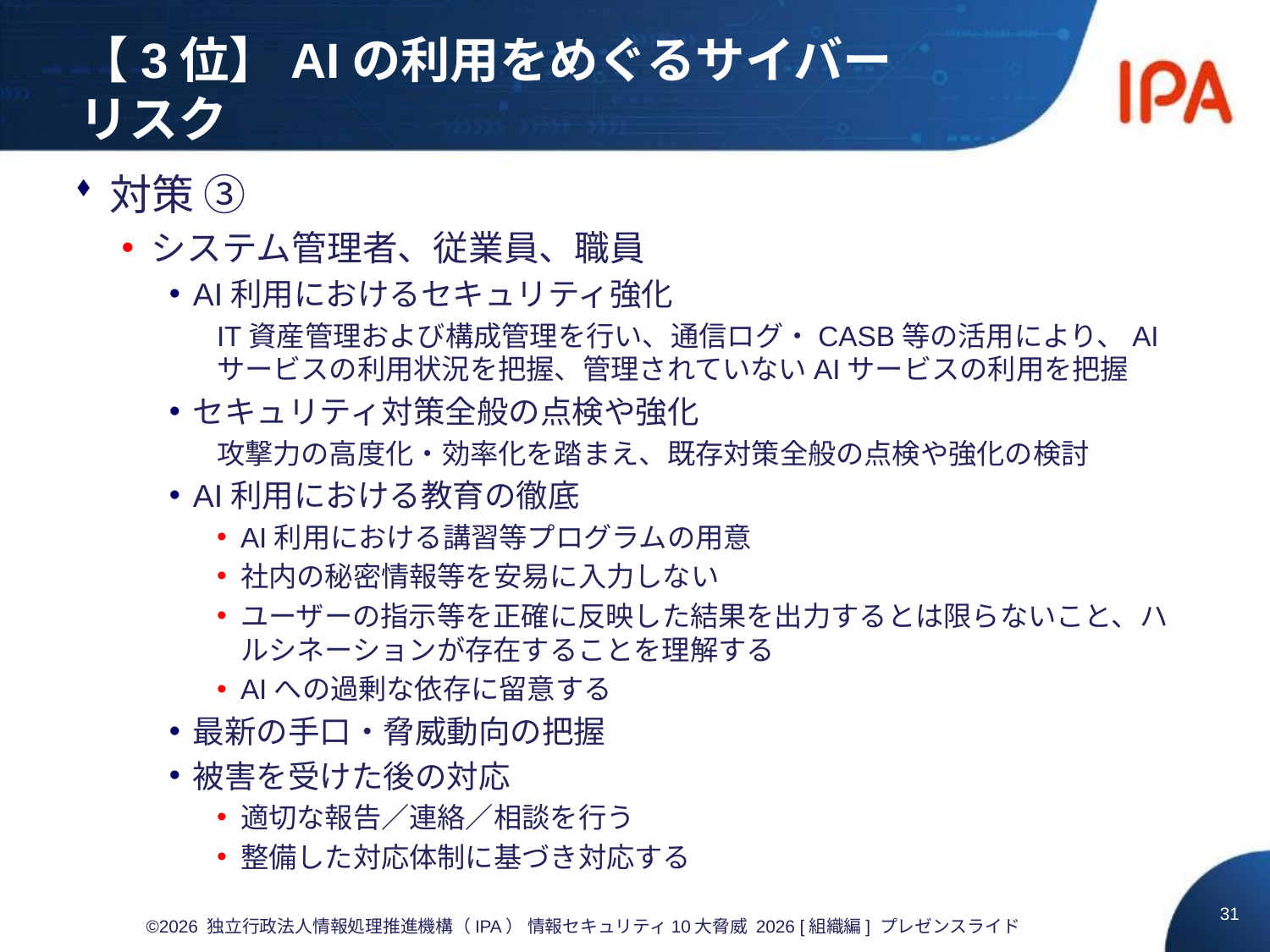

# 【3位】AIの利用をめぐるサイバーリスク
対策 ③
システム管理者、従業員、職員
AI利用におけるセキュリティ強化
IT資産管理および構成管理を行い、通信ログ・CASB等の活用により、AIサービスの利用状況を把握、管理されていないAIサービスの利用を把握
セキュリティ対策全般の点検や強化
攻撃力の高度化・効率化を踏まえ、既存対策全般の点検や強化の検討
AI利用における教育の徹底
AI利用における講習等プログラムの用意
社内の秘密情報等を安易に入力しない
ユーザーの指示等を正確に反映した結果を出力するとは限らないこと、ハルシネーションが存在することを理解する
AIへの過剰な依存に留意する
最新の手口・脅威動向の把握
被害を受けた後の対応
適切な報告／連絡／相談を行う
整備した対応体制に基づき対応する

31
©2026 独立行政法人情報処理推進機構（IPA） 情報セキュリティ10大脅威 2026 [組織編] プレゼンスライド